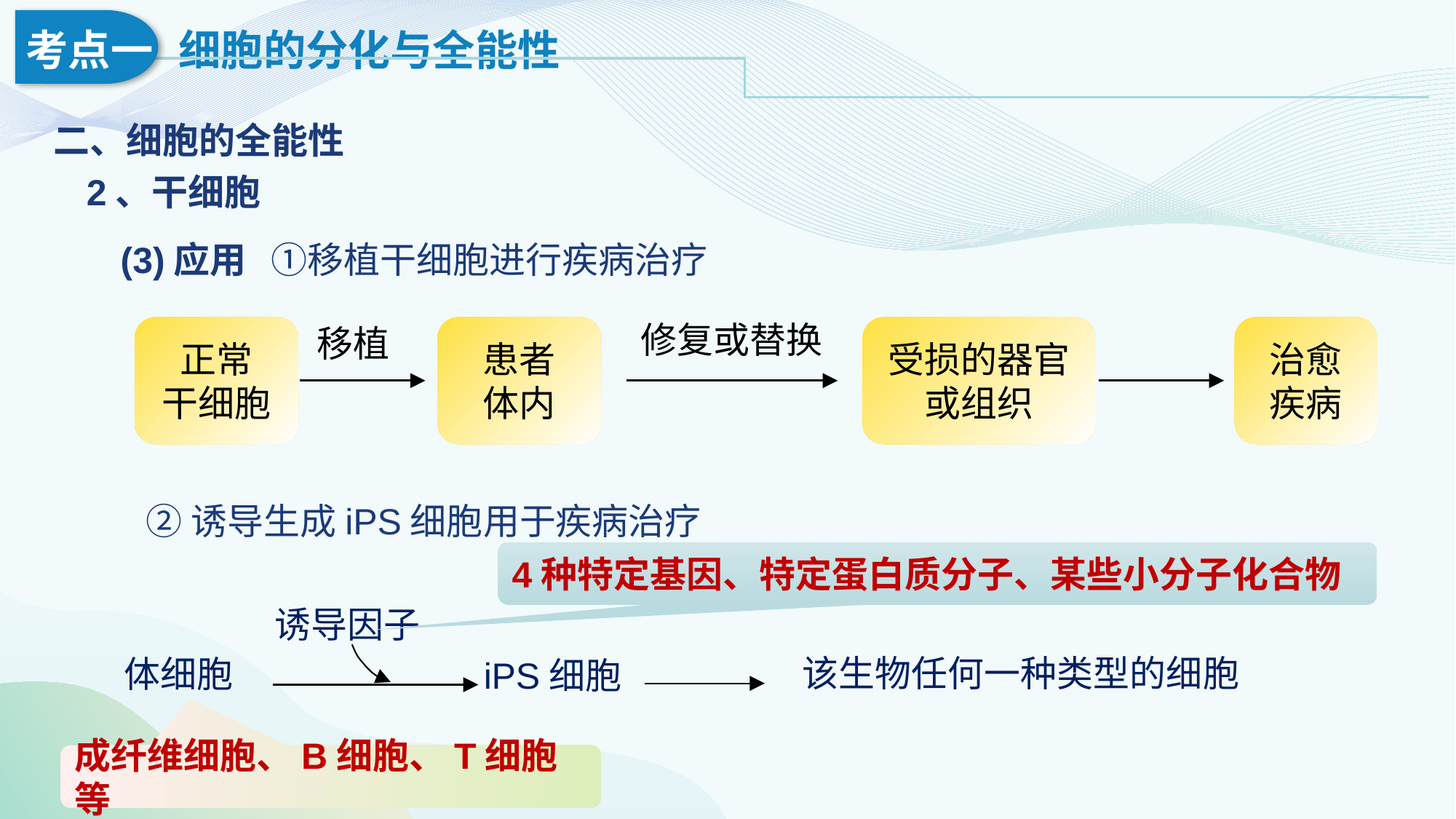

二、细胞的全能性
2、干细胞
	(3)应用   ①移植干细胞进行疾病治疗
修复或替换
移植
正常
干细胞
患者
体内
受损的器官或组织
治愈疾病
②诱导生成iPS细胞用于疾病治疗
4种特定基因、特定蛋白质分子、某些小分子化合物
诱导因子

该生物任何一种类型的细胞
体细胞
iPS细胞
成纤维细胞、B细胞、T细胞等